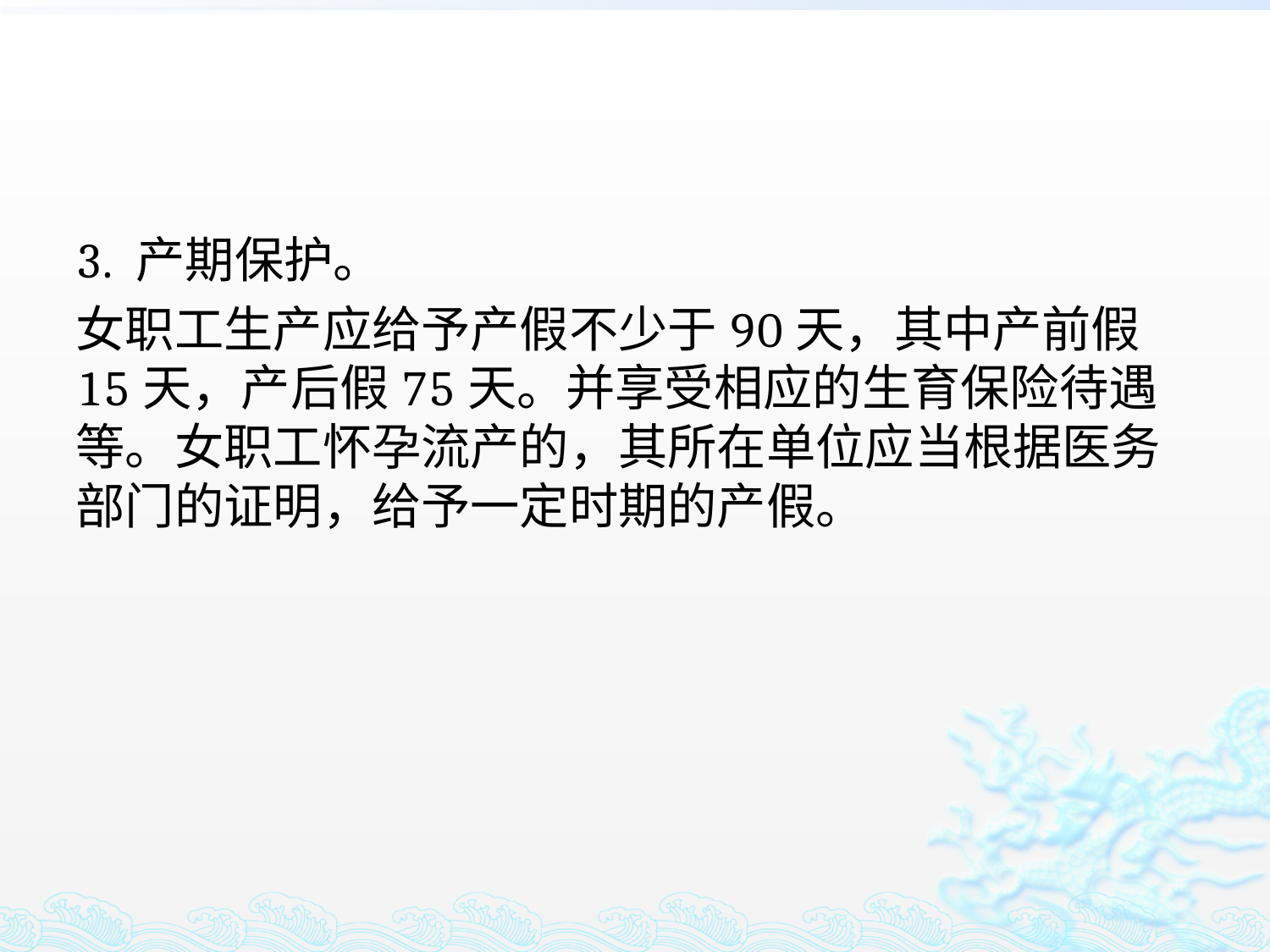

#
3. 产期保护。
女职工生产应给予产假不少于90天，其中产前假15天，产后假75天。并享受相应的生育保险待遇等。女职工怀孕流产的，其所在单位应当根据医务部门的证明，给予一定时期的产假。